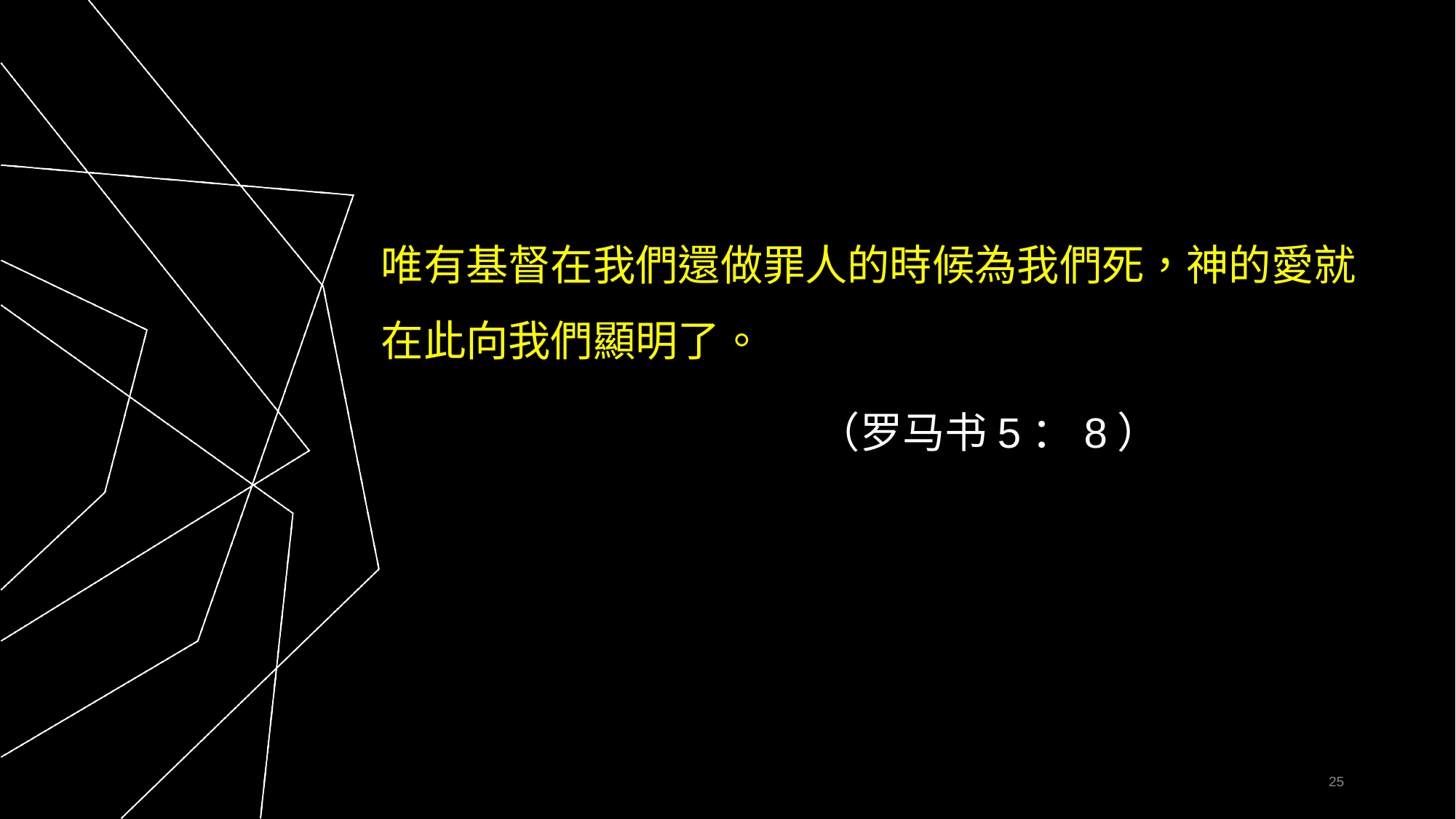

唯有基督在我們還做罪人的時候為我們死，神的愛就在此向我們顯明了。
 				（罗马书5：8）

25